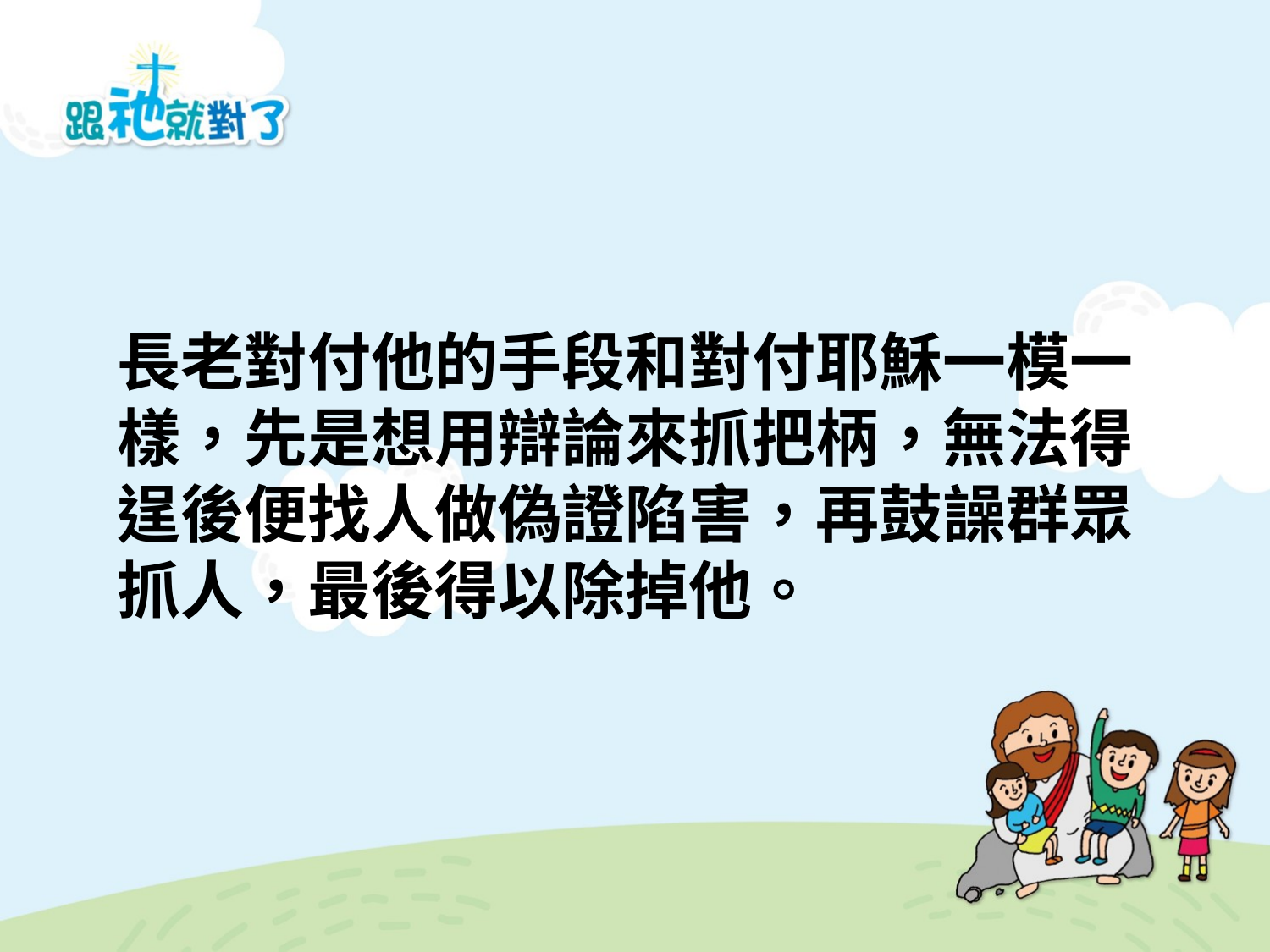

長老對付他的手段和對付耶穌一模一樣，先是想用辯論來抓把柄，無法得逞後便找人做偽證陷害，再鼓譟群眾抓人，最後得以除掉他。